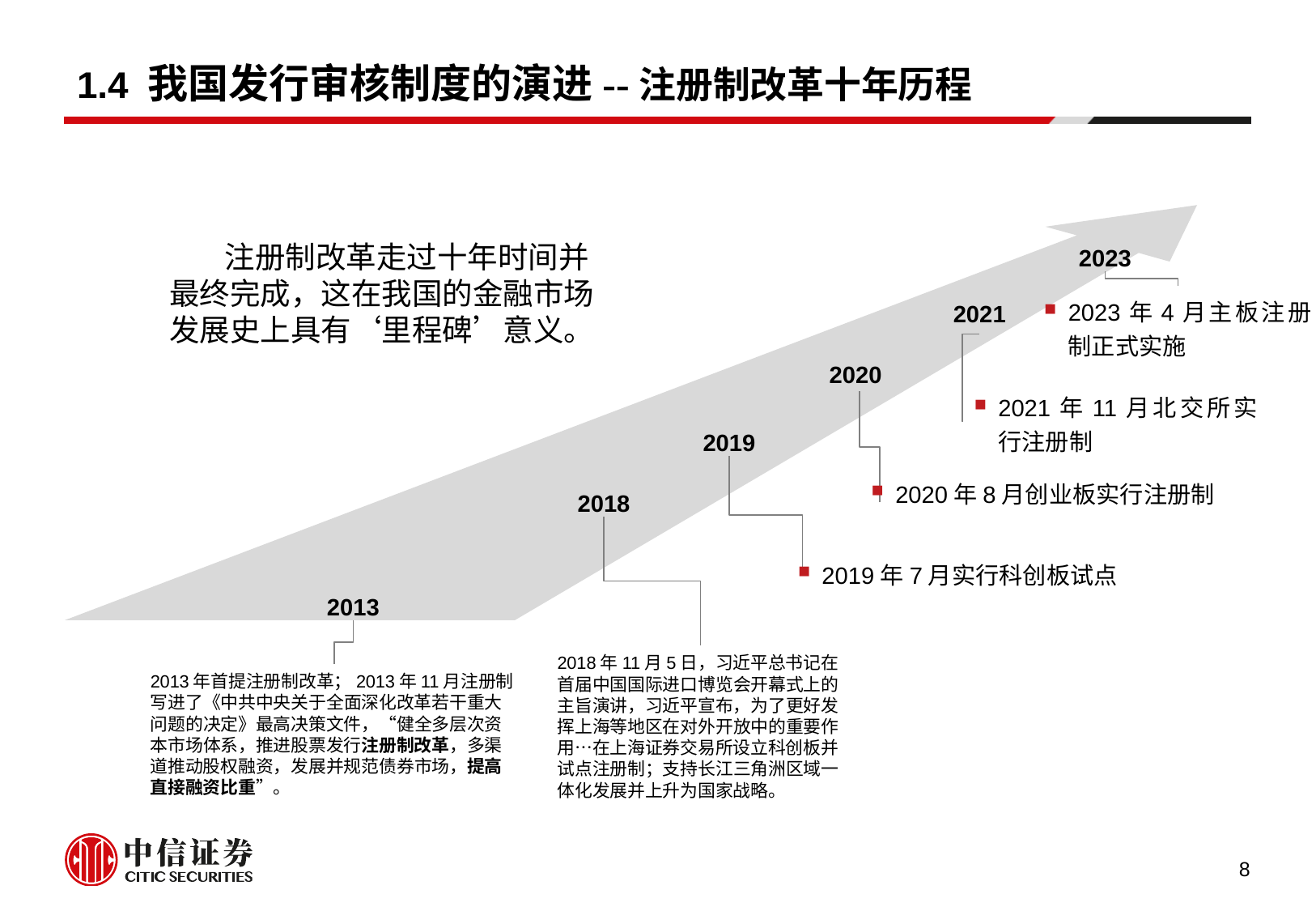

# 1.4 我国发行审核制度的演进--注册制改革十年历程

       注册制改革走过十年时间并最终完成，这在我国的金融市场发展史上具有‘里程碑’意义。
2023
2023年4月主板注册制正式实施
2021
2020
2021年11月北交所实行注册制
2019
2020年8月创业板实行注册制
2018
2019年7月实行科创板试点
2013
2018年11月5日，习近平总书记在首届中国国际进口博览会开幕式上的主旨演讲，习近平宣布，为了更好发挥上海等地区在对外开放中的重要作用…在上海证券交易所设立科创板并试点注册制；支持长江三角洲区域一体化发展并上升为国家战略。
2013年首提注册制改革；2013年11月注册制写进了《中共中央关于全面深化改革若干重大问题的决定》最高决策文件，“健全多层次资本市场体系，推进股票发行注册制改革，多渠道推动股权融资，发展并规范债券市场，提高直接融资比重”。